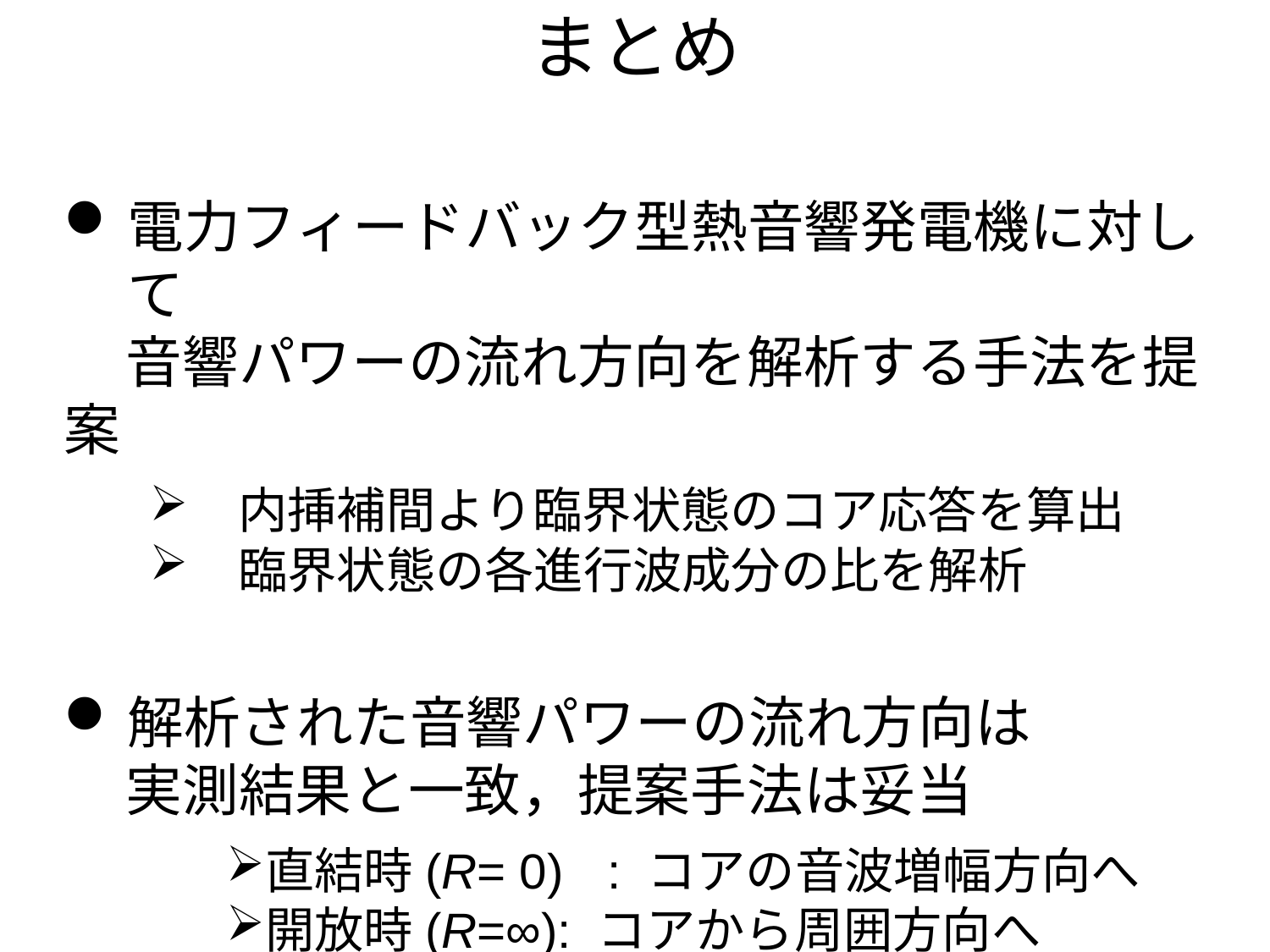

まとめ
電力フィードバック型熱音響発電機に対して
音響パワーの流れ方向を解析する手法を提案

　内挿補間より臨界状態のコア応答を算出
　臨界状態の各進行波成分の比を解析

解析された音響パワーの流れ方向は
実測結果と一致，提案手法は妥当

直結時(R= 0)	: コアの音波増幅方向へ
開放時(R=∞): コアから周囲方向へ